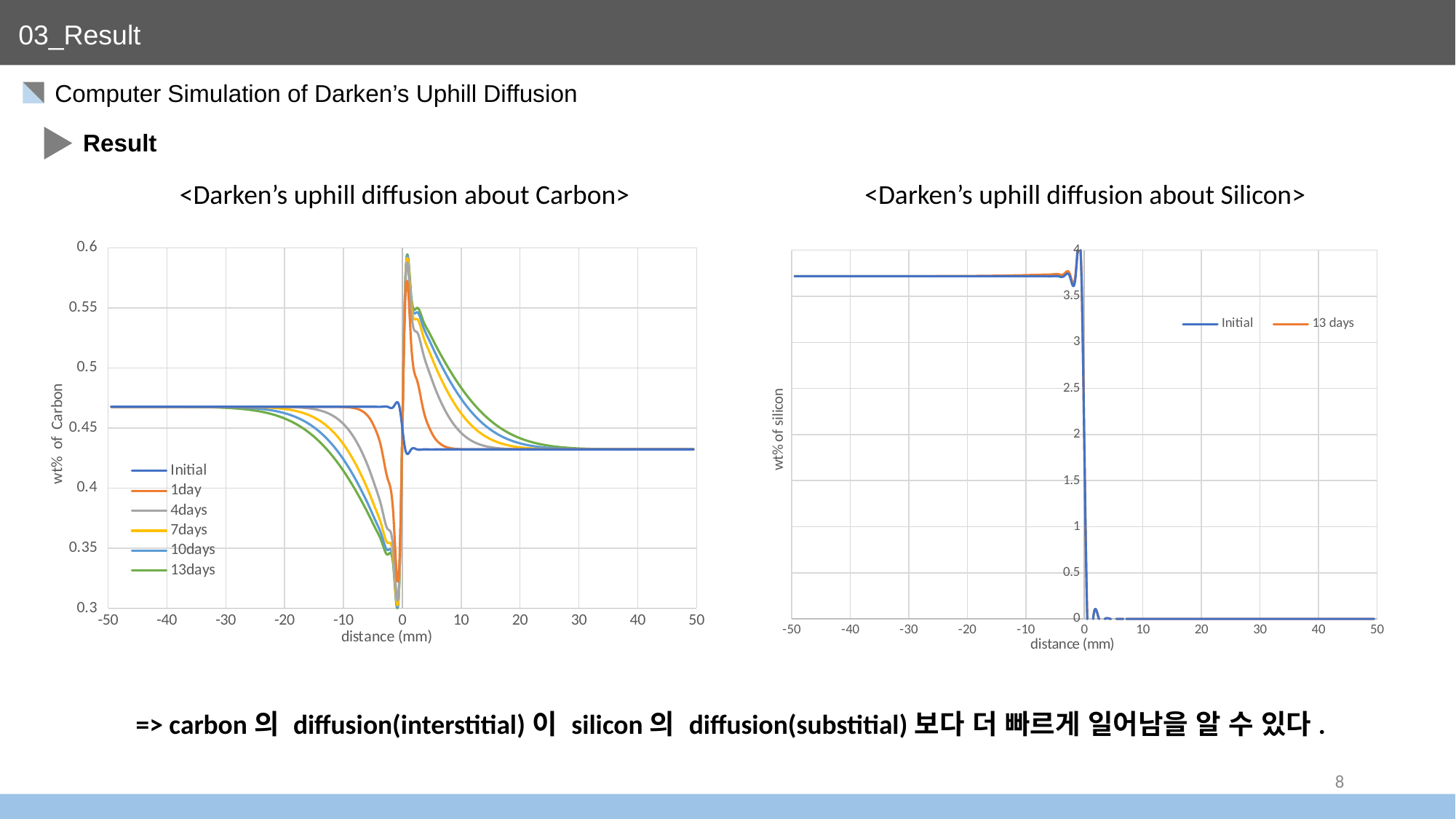

03_Result
Computer Simulation of Darken’s Uphill Diffusion

Result

<Darken’s uphill diffusion about Carbon>
<Darken’s uphill diffusion about Silicon>

### Chart

| Category | Initial | 1day | 4days | 7days | 10days | 13days |
|---|---|---|---|---|---|---|

### Chart

| Category |  |  |
|---|---|---|
 => carbon의 diffusion(interstitial)이 silicon의 diffusion(substitial)보다 더 빠르게 일어남을 알 수 있다.
8